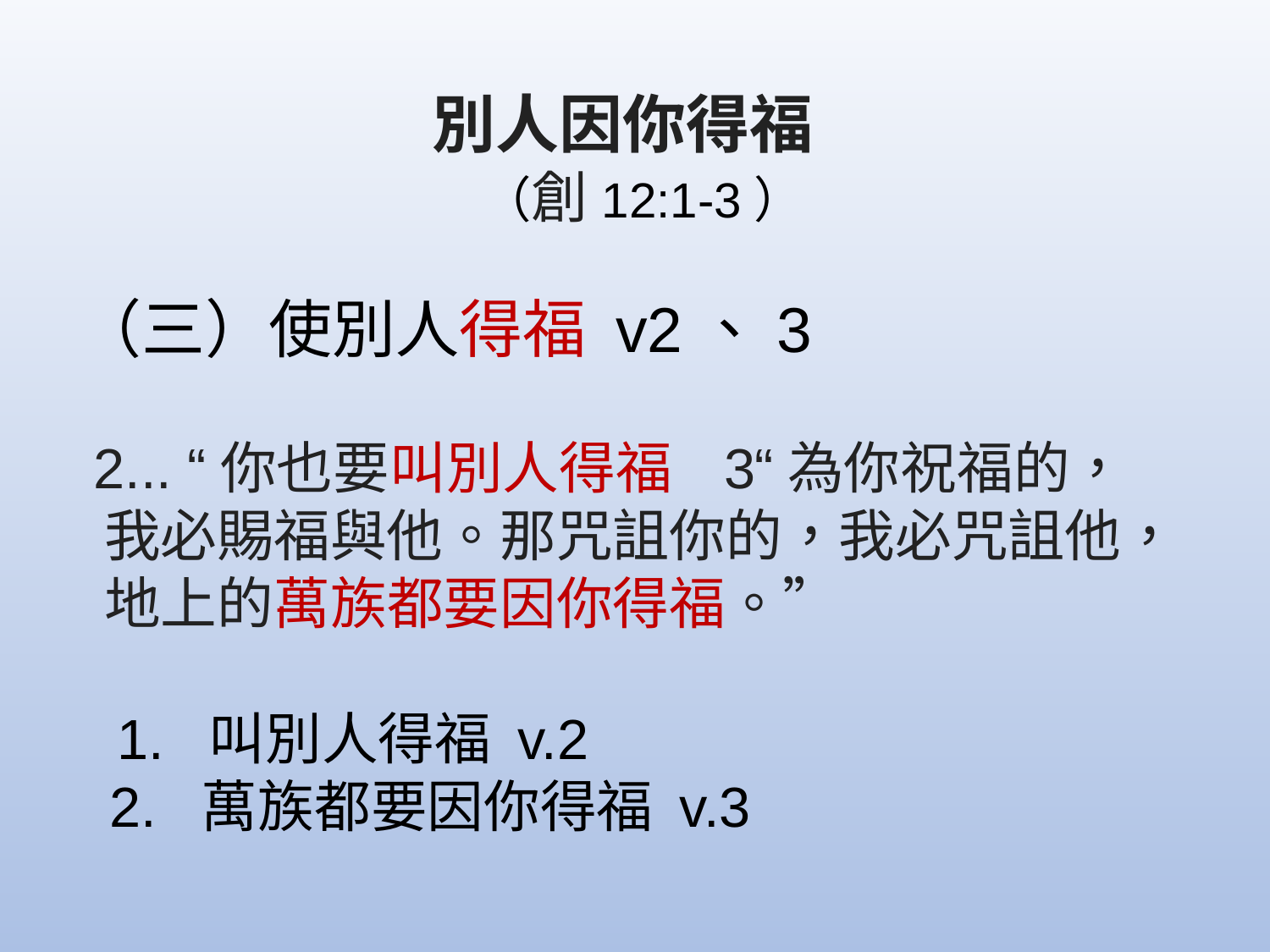

別人因你得福
		      	 （創12:1-3）

（三）使別人得福 v2、3

 2... “你也要叫別人得福   3“為你祝福的，
 我必賜福與他。那咒詛你的，我必咒詛他，
 地上的萬族都要因你得福。”
  1.  叫別人得福 v.2
  2.  萬族都要因你得福 v.3